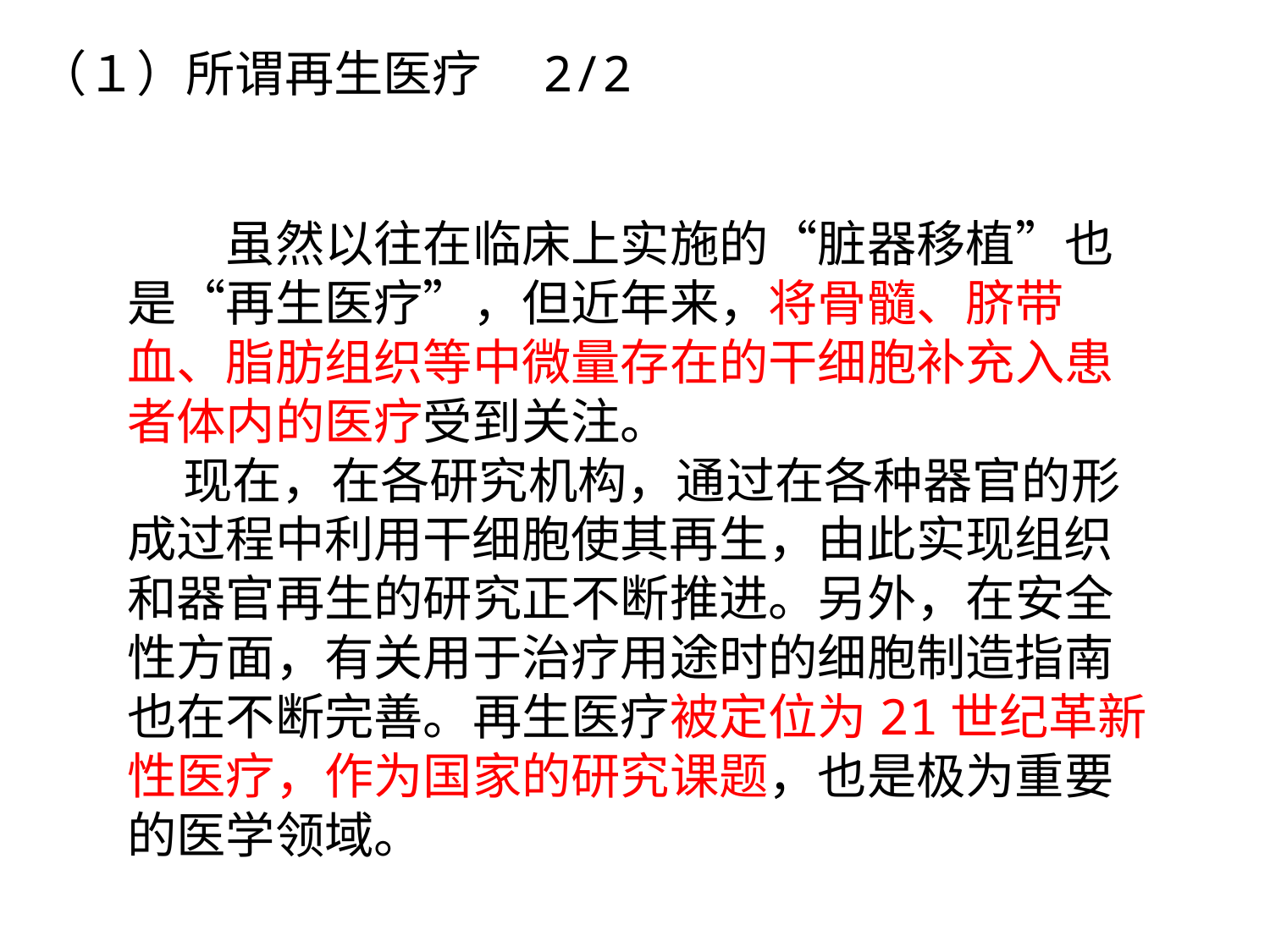

（１）所谓再生医疗　2/2
　　虽然以往在临床上实施的“脏器移植”也是“再生医疗”，但近年来，将骨髓、脐带血、脂肪组织等中微量存在的干细胞补充入患者体内的医疗受到关注。
    现在，在各研究机构，通过在各种器官的形成过程中利用干细胞使其再生，由此实现组织和器官再生的研究正不断推进。另外，在安全性方面，有关用于治疗用途时的细胞制造指南也在不断完善。再生医疗被定位为21世纪革新性医疗，作为国家的研究课题，也是极为重要的医学领域。